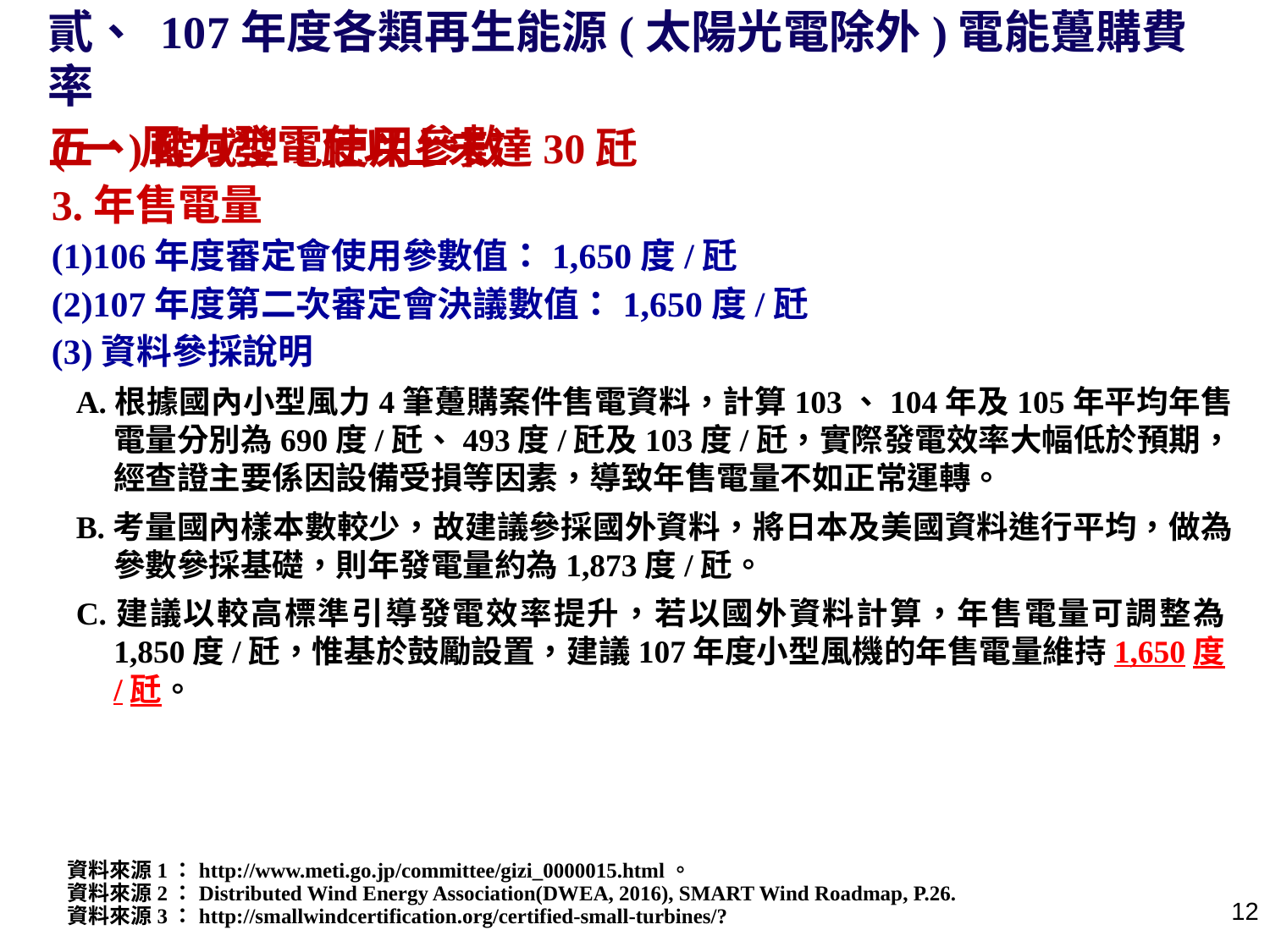

貳、 107年度各類再生能源(太陽光電除外)電能躉購費率
五、風力發電使用參數
(一)陸域型1瓩以上未達30瓩
3.年售電量
(1)106年度審定會使用參數值：1,650度/瓩
(2)107年度第二次審定會決議數值：1,650度/瓩
(3)資料參採說明
A.根據國內小型風力4筆躉購案件售電資料，計算103、104年及105年平均年售電量分別為690度/瓩、493度/瓩及103度/瓩，實際發電效率大幅低於預期，經查證主要係因設備受損等因素，導致年售電量不如正常運轉。
B.考量國內樣本數較少，故建議參採國外資料，將日本及美國資料進行平均，做為參數參採基礎，則年發電量約為1,873度/瓩。
C.建議以較高標準引導發電效率提升，若以國外資料計算，年售電量可調整為1,850度/瓩，惟基於鼓勵設置，建議107年度小型風機的年售電量維持1,650度/瓩。
資料來源1：http://www.meti.go.jp/committee/gizi_0000015.html。
資料來源2：Distributed Wind Energy Association(DWEA, 2016), SMART Wind Roadmap, P.26.
資料來源3：http://smallwindcertification.org/certified-small-turbines/?
12